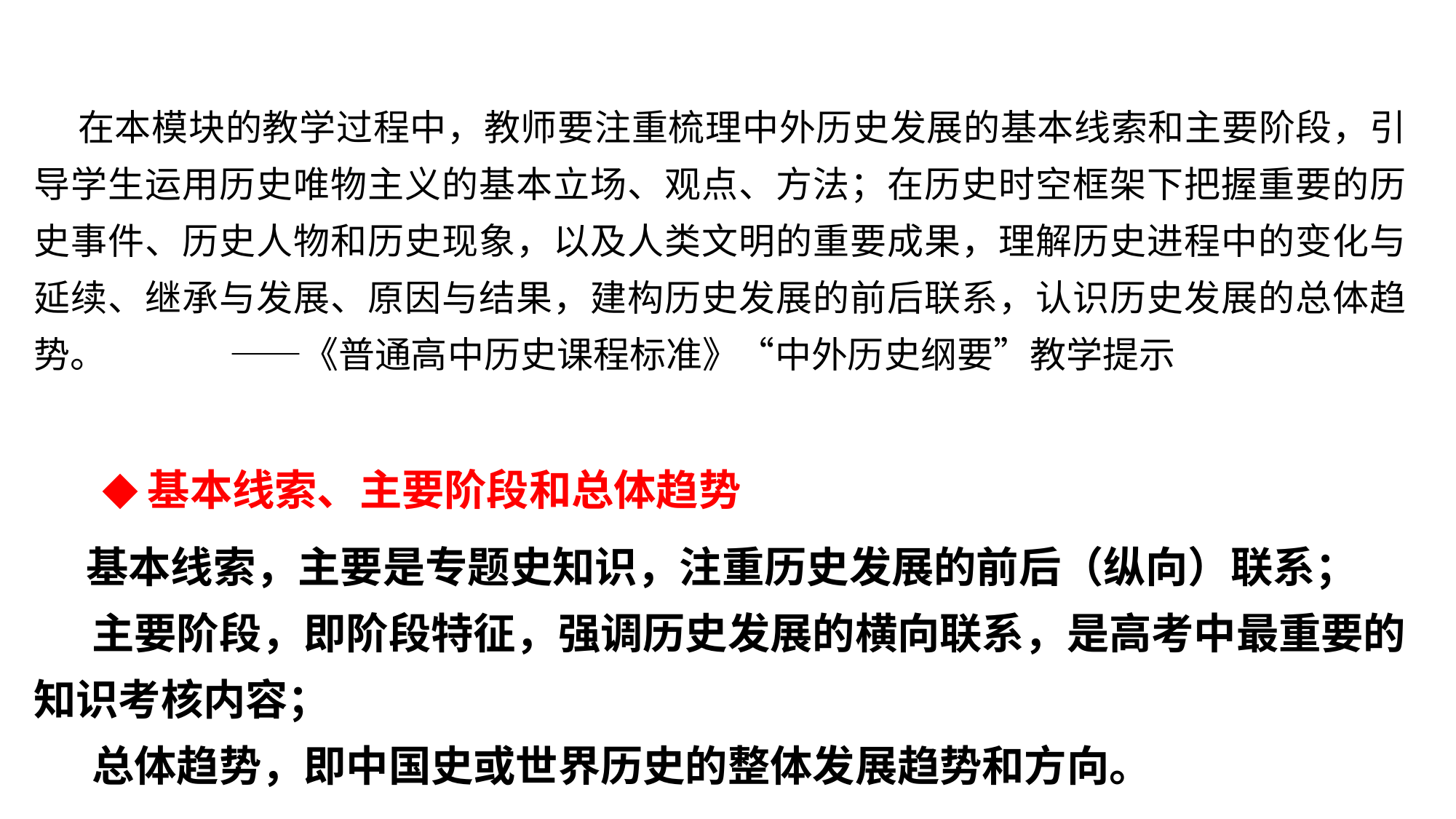

在本模块的教学过程中，教师要注重梳理中外历史发展的基本线索和主要阶段，引导学生运用历史唯物主义的基本立场、观点、方法；在历史时空框架下把握重要的历史事件、历史人物和历史现象，以及人类文明的重要成果，理解历史进程中的变化与延续、继承与发展、原因与结果，建构历史发展的前后联系，认识历史发展的总体趋势。               ——《普通高中历史课程标准》“中外历史纲要”教学提示
◆基本线索、主要阶段和总体趋势
      基本线索，主要是专题史知识，注重历史发展的前后（纵向）联系；
     主要阶段，即阶段特征，强调历史发展的横向联系，是高考中最重要的知识考核内容；
     总体趋势，即中国史或世界历史的整体发展趋势和方向。